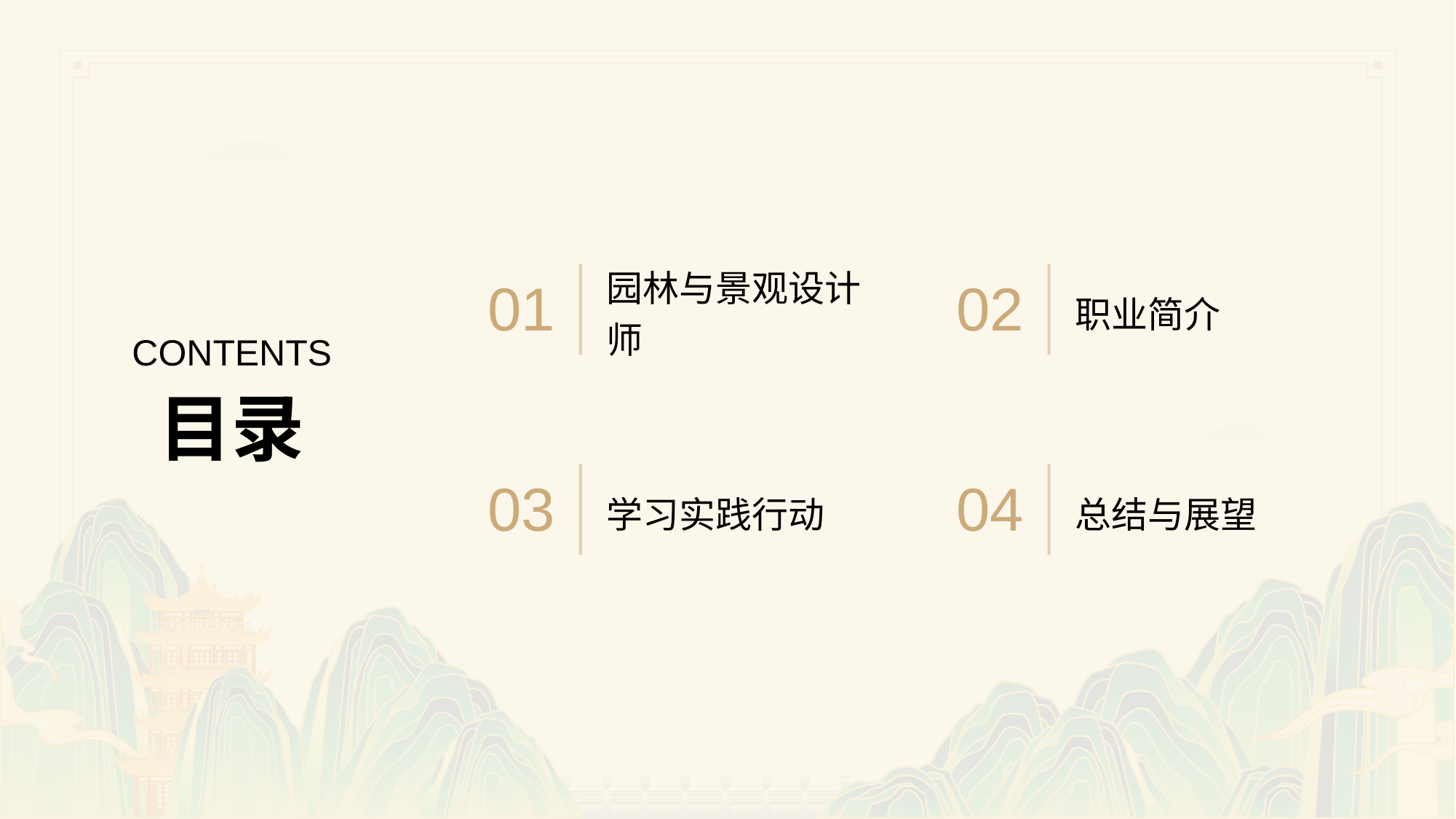

园林与景观设计师
职业简介

01
02
CONTENTS
目录
学习实践行动
总结与展望

03
04